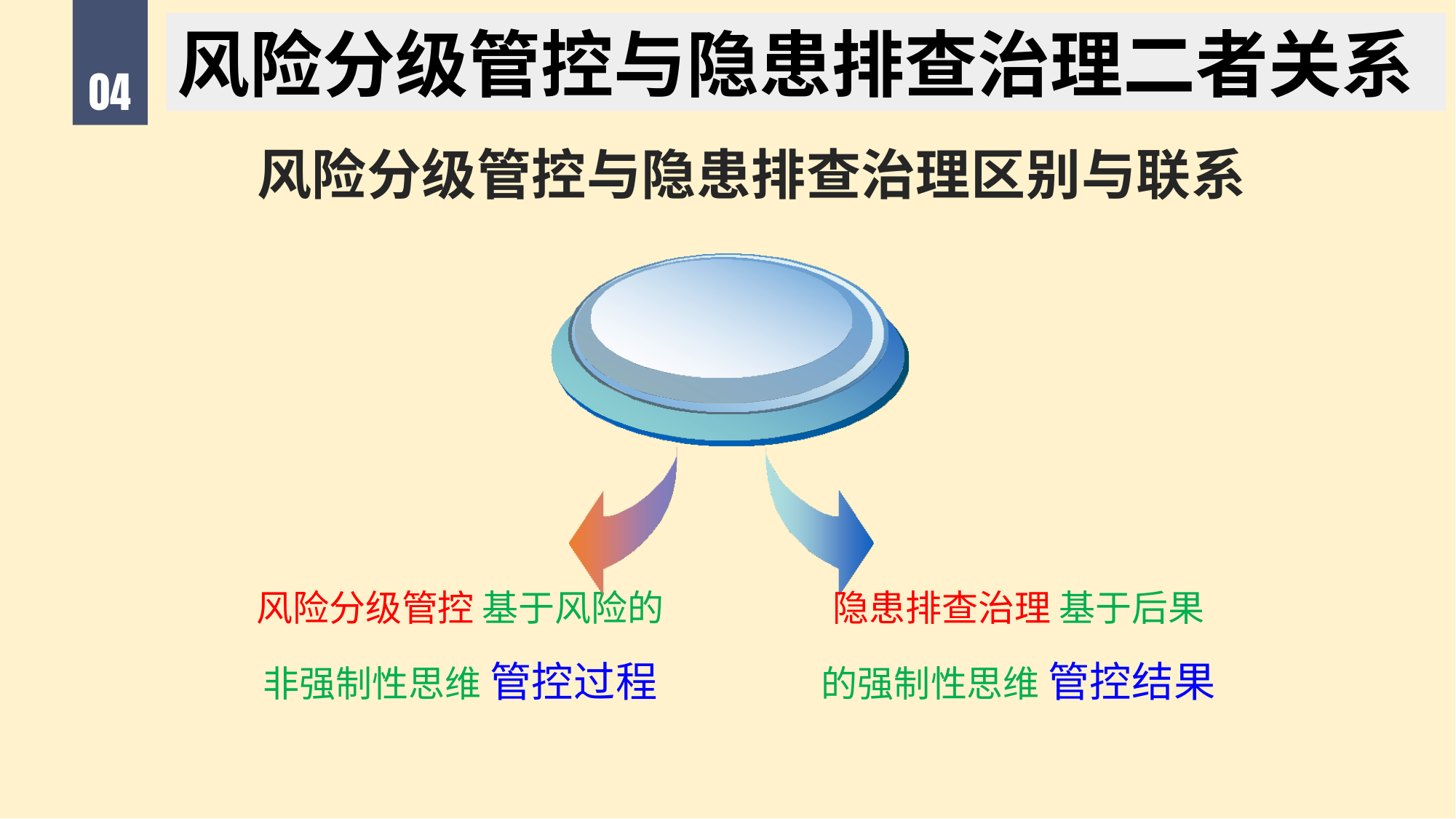

风险分级管控与隐患排查治理二者关系
04
风险分级管控与隐患排查治理区别与联系

风险分级管控 基于风险的非强制性思维 管控过程
隐患排查治理 基于后果的强制性思维 管控结果